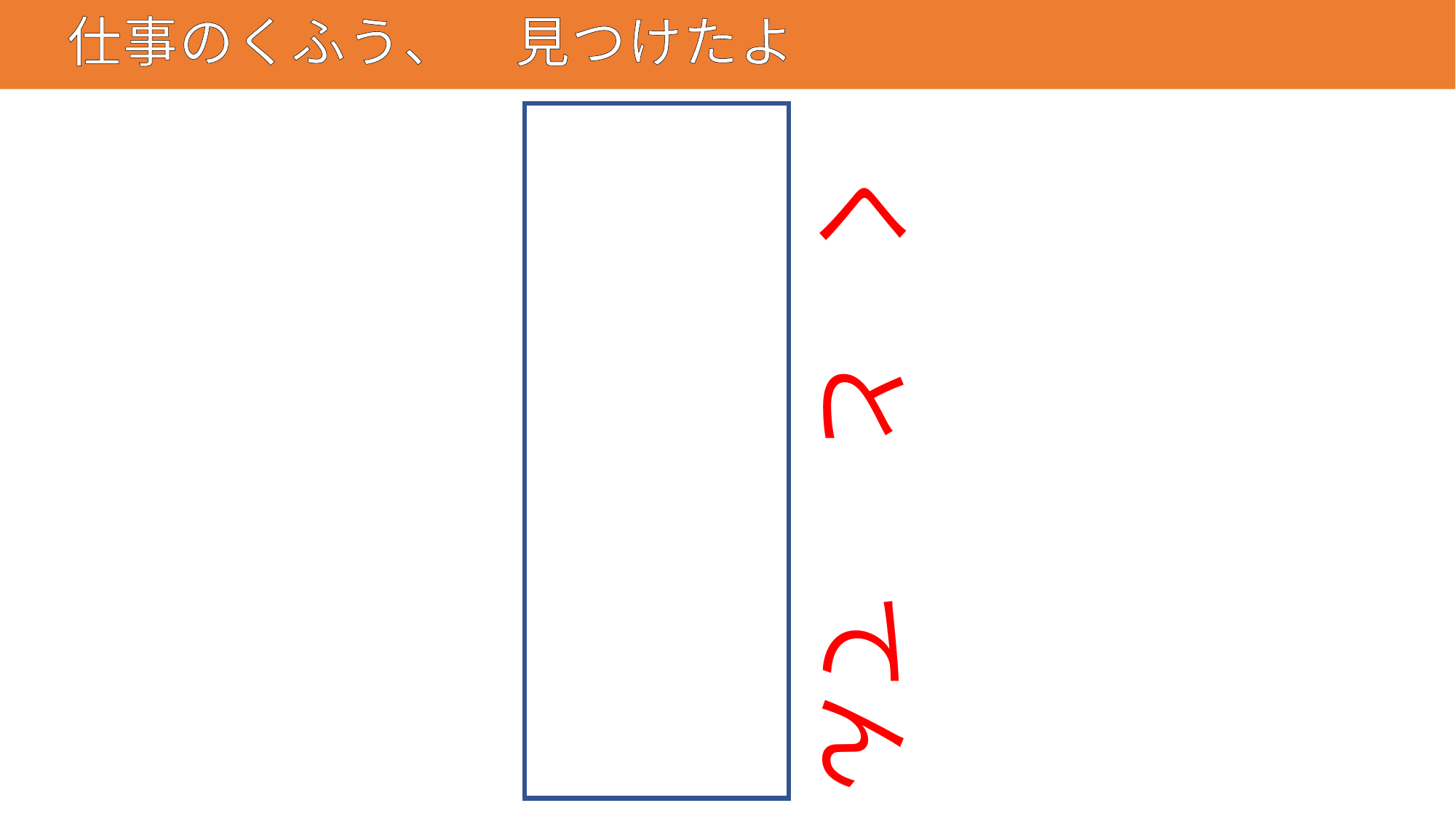

# 仕事のくふう、　見つけたよ
116

句読点
く
とう
てん